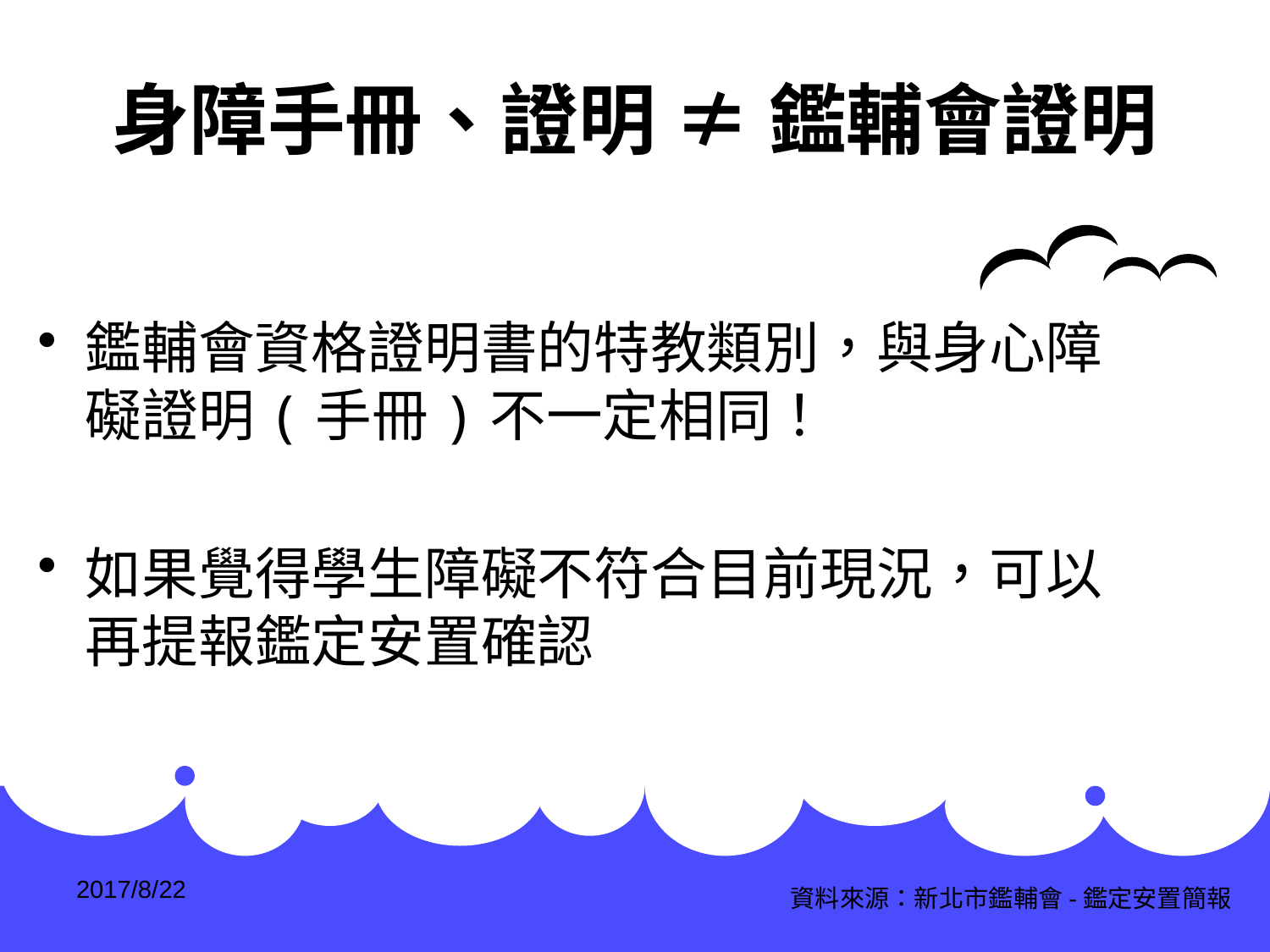

# 身障手冊、證明 ≠ 鑑輔會證明
鑑輔會資格證明書的特教類別，與身心障礙證明(手冊)不一定相同！

如果覺得學生障礙不符合目前現況，可以再提報鑑定安置確認
2017/8/22
資料來源：新北市鑑輔會-鑑定安置簡報